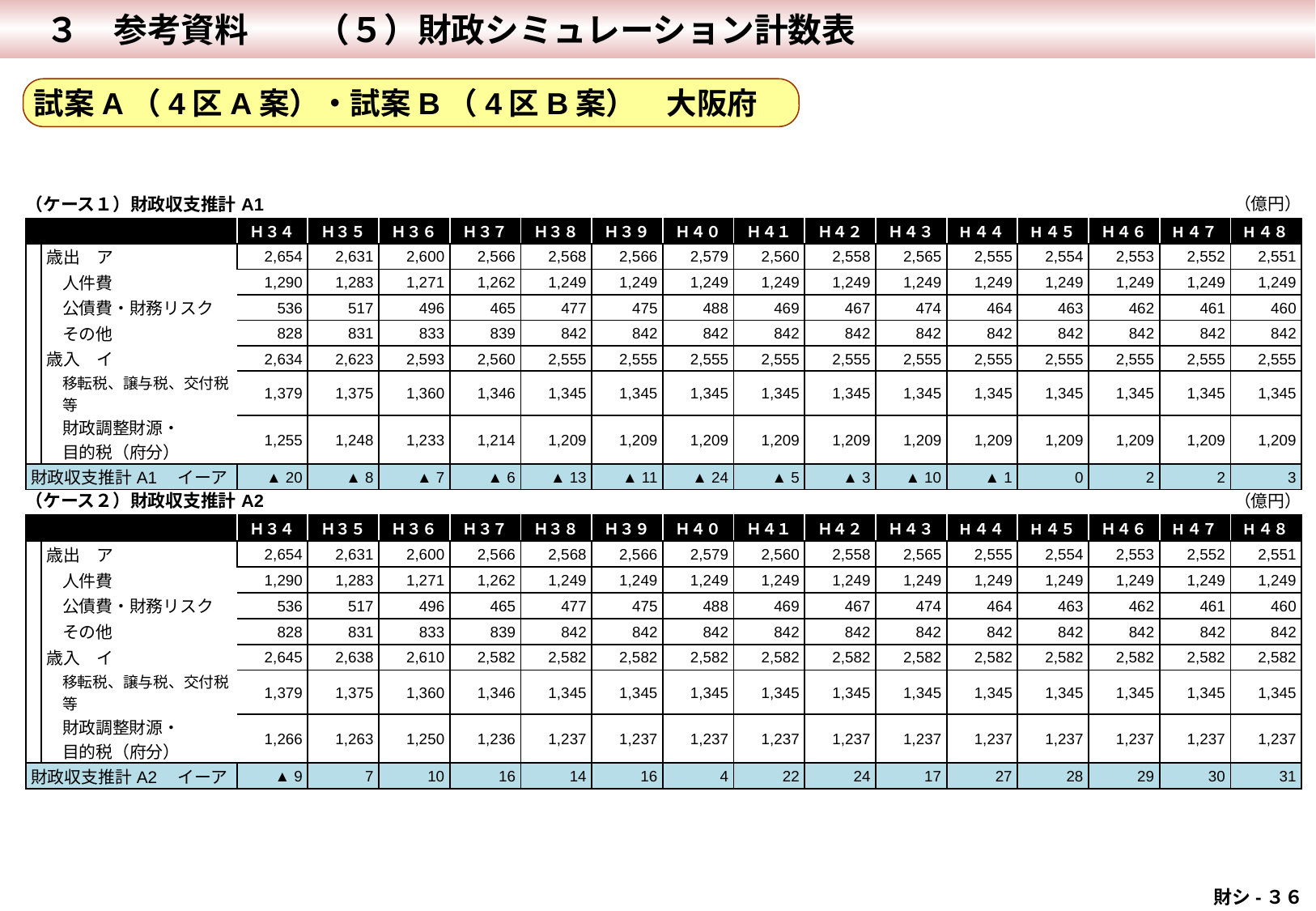

３　参考資料　　（５）財政シミュレーション計数表
#
試案A（4区A案）・試案B（4区B案）　大阪府
| （ケース１）財政収支推計A1 |  |  |  |  |  |  |  |  |  |  |  |  |  |  |  |  | （億円） |
| --- | --- | --- | --- | --- | --- | --- | --- | --- | --- | --- | --- | --- | --- | --- | --- | --- | --- |
|  |  |  | Ｈ３４ | Ｈ３５ | Ｈ３６ | Ｈ３７ | Ｈ３８ | Ｈ３９ | Ｈ４０ | Ｈ４１ | Ｈ４２ | Ｈ４３ | H４４ | H４５ | Ｈ４６ | H４７ | H４８ |
|  | 歳出　ア |  | 2,654 | 2,631 | 2,600 | 2,566 | 2,568 | 2,566 | 2,579 | 2,560 | 2,558 | 2,565 | 2,555 | 2,554 | 2,553 | 2,552 | 2,551 |
|  |  | 人件費 | 1,290 | 1,283 | 1,271 | 1,262 | 1,249 | 1,249 | 1,249 | 1,249 | 1,249 | 1,249 | 1,249 | 1,249 | 1,249 | 1,249 | 1,249 |
|  |  | 公債費・財務リスク | 536 | 517 | 496 | 465 | 477 | 475 | 488 | 469 | 467 | 474 | 464 | 463 | 462 | 461 | 460 |
|  |  | その他 | 828 | 831 | 833 | 839 | 842 | 842 | 842 | 842 | 842 | 842 | 842 | 842 | 842 | 842 | 842 |
|  | 歳入　イ |  | 2,634 | 2,623 | 2,593 | 2,560 | 2,555 | 2,555 | 2,555 | 2,555 | 2,555 | 2,555 | 2,555 | 2,555 | 2,555 | 2,555 | 2,555 |
|  |  | 移転税、譲与税、交付税等 | 1,379 | 1,375 | 1,360 | 1,346 | 1,345 | 1,345 | 1,345 | 1,345 | 1,345 | 1,345 | 1,345 | 1,345 | 1,345 | 1,345 | 1,345 |
|  |  | 財政調整財源・ 目的税（府分） | 1,255 | 1,248 | 1,233 | 1,214 | 1,209 | 1,209 | 1,209 | 1,209 | 1,209 | 1,209 | 1,209 | 1,209 | 1,209 | 1,209 | 1,209 |
| 財政収支推計A1　イーア |  |  | ▲ 20 | ▲ 8 | ▲ 7 | ▲ 6 | ▲ 13 | ▲ 11 | ▲ 24 | ▲ 5 | ▲ 3 | ▲ 10 | ▲ 1 | 0 | 2 | 2 | 3 |
| （ケース２）財政収支推計A2 |  |  |  |  |  |  |  |  |  |  |  |  |  |  |  |  | （億円） |
| --- | --- | --- | --- | --- | --- | --- | --- | --- | --- | --- | --- | --- | --- | --- | --- | --- | --- |
|  |  |  | Ｈ３４ | Ｈ３５ | Ｈ３６ | Ｈ３７ | Ｈ３８ | Ｈ３９ | Ｈ４０ | Ｈ４１ | Ｈ４２ | Ｈ４３ | H４４ | H４５ | Ｈ４６ | H４７ | H４８ |
|  | 歳出　ア |  | 2,654 | 2,631 | 2,600 | 2,566 | 2,568 | 2,566 | 2,579 | 2,560 | 2,558 | 2,565 | 2,555 | 2,554 | 2,553 | 2,552 | 2,551 |
|  |  | 人件費 | 1,290 | 1,283 | 1,271 | 1,262 | 1,249 | 1,249 | 1,249 | 1,249 | 1,249 | 1,249 | 1,249 | 1,249 | 1,249 | 1,249 | 1,249 |
|  |  | 公債費・財務リスク | 536 | 517 | 496 | 465 | 477 | 475 | 488 | 469 | 467 | 474 | 464 | 463 | 462 | 461 | 460 |
|  |  | その他 | 828 | 831 | 833 | 839 | 842 | 842 | 842 | 842 | 842 | 842 | 842 | 842 | 842 | 842 | 842 |
|  | 歳入　イ |  | 2,645 | 2,638 | 2,610 | 2,582 | 2,582 | 2,582 | 2,582 | 2,582 | 2,582 | 2,582 | 2,582 | 2,582 | 2,582 | 2,582 | 2,582 |
|  |  | 移転税、譲与税、交付税等 | 1,379 | 1,375 | 1,360 | 1,346 | 1,345 | 1,345 | 1,345 | 1,345 | 1,345 | 1,345 | 1,345 | 1,345 | 1,345 | 1,345 | 1,345 |
|  |  | 財政調整財源・ 目的税（府分） | 1,266 | 1,263 | 1,250 | 1,236 | 1,237 | 1,237 | 1,237 | 1,237 | 1,237 | 1,237 | 1,237 | 1,237 | 1,237 | 1,237 | 1,237 |
| 財政収支推計A2　イーア |  |  | ▲ 9 | 7 | 10 | 16 | 14 | 16 | 4 | 22 | 24 | 17 | 27 | 28 | 29 | 30 | 31 |
 財シ-３６